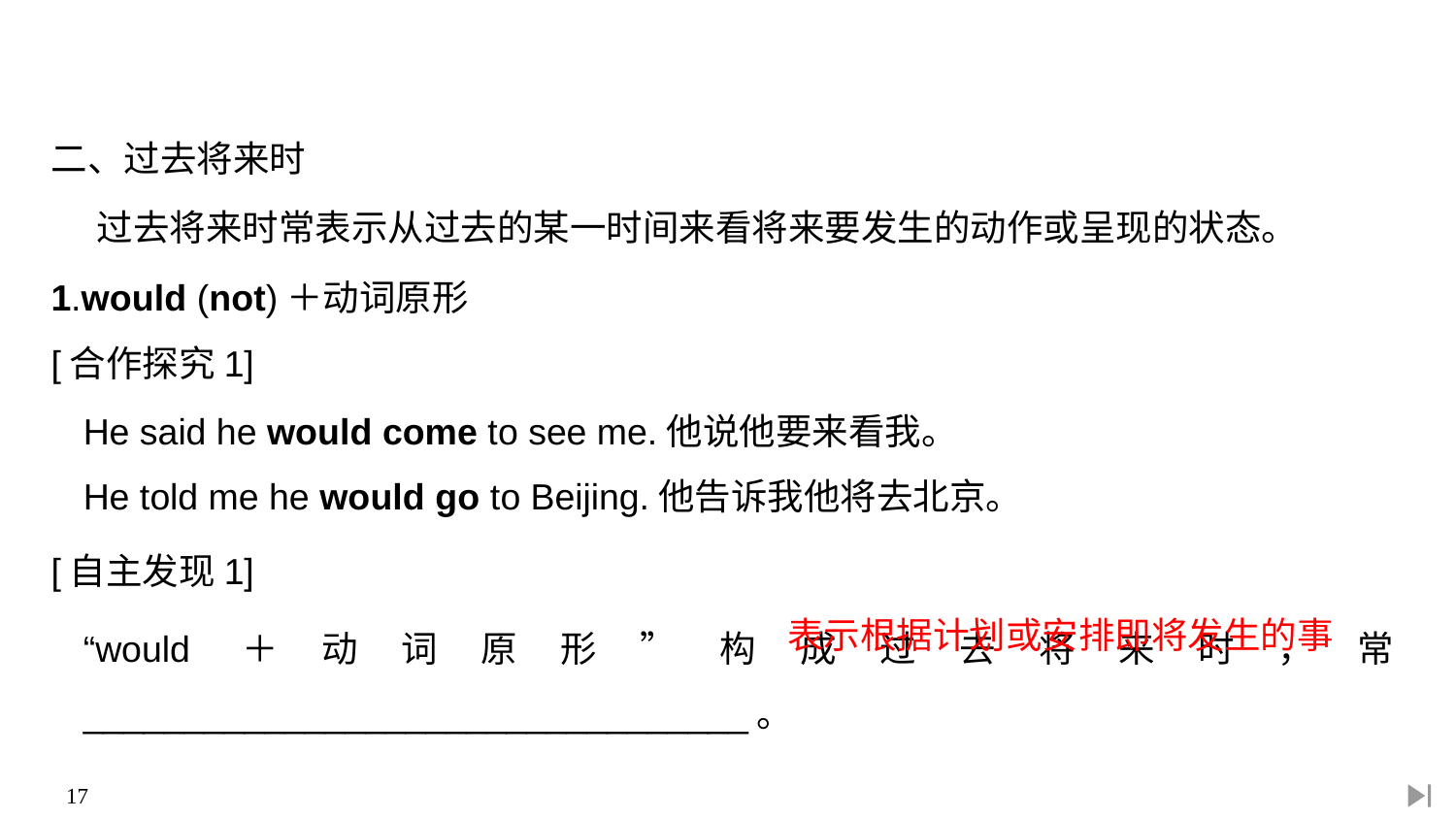

二、过去将来时
过去将来时常表示从过去的某一时间来看将来要发生的动作或呈现的状态。
1.would (not)＋动词原形
[合作探究1]
He said he would come to see me.他说他要来看我。
He told me he would go to Beijing.他告诉我他将去北京。
[自主发现1]
“would＋动词原形”构成过去将来时，常_________________________________。
表示根据计划或安排即将发生的事